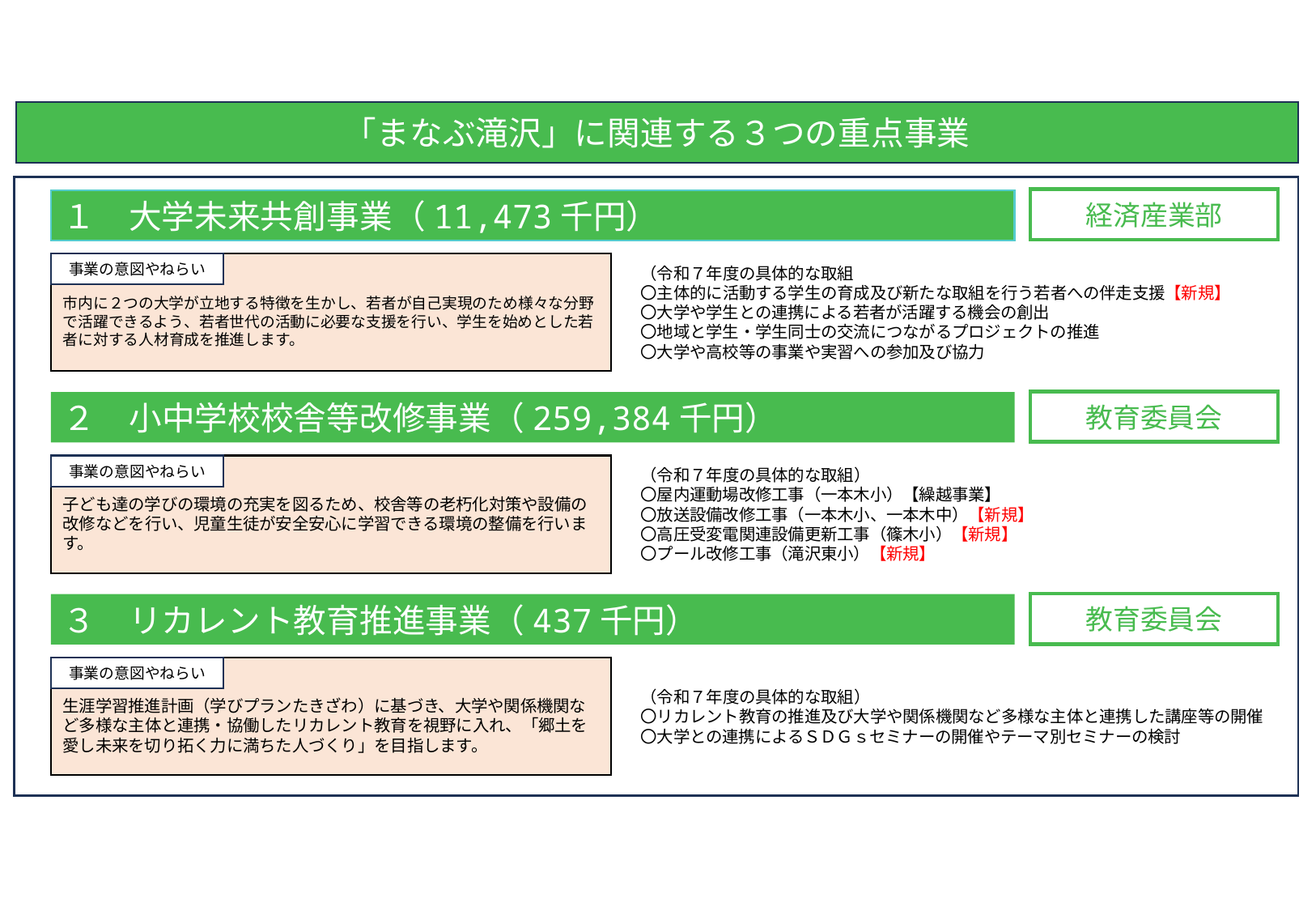

「まなぶ滝沢」に関連する３つの重点事業

経済産業部
１　大学未来共創事業（11,473千円）
事業の意図やねらい

市内に２つの大学が立地する特徴を生かし、若者が自己実現のため様々な分野で活躍できるよう、若者世代の活動に必要な支援を行い、学生を始めとした若者に対する人材育成を推進します。
（令和７年度の具体的な取組
〇主体的に活動する学生の育成及び新たな取組を行う若者への伴走支援【新規】
〇大学や学生との連携による若者が活躍する機会の創出
〇地域と学生・学生同士の交流につながるプロジェクトの推進
〇大学や高校等の事業や実習への参加及び協力
教育委員会
２　小中学校校舎等改修事業（259,384千円）
事業の意図やねらい

子ども達の学びの環境の充実を図るため、校舎等の老朽化対策や設備の改修などを行い、児童生徒が安全安心に学習できる環境の整備を行います。
（令和７年度の具体的な取組）
〇屋内運動場改修工事（一本木小）【繰越事業】
〇放送設備改修工事（一本木小、一本木中）【新規】
〇高圧受変電関連設備更新工事（篠木小）【新規】
〇プール改修工事（滝沢東小）【新規】
教育委員会
３　リカレント教育推進事業（437千円）
事業の意図やねらい

生涯学習推進計画（学びプランたきざわ）に基づき、大学や関係機関など多様な主体と連携・協働したリカレント教育を視野に入れ、「郷土を愛し未来を切り拓く力に満ちた人づくり」を目指します。
（令和７年度の具体的な取組）
〇リカレント教育の推進及び大学や関係機関など多様な主体と連携した講座等の開催
〇大学との連携によるＳＤＧｓセミナーの開催やテーマ別セミナーの検討